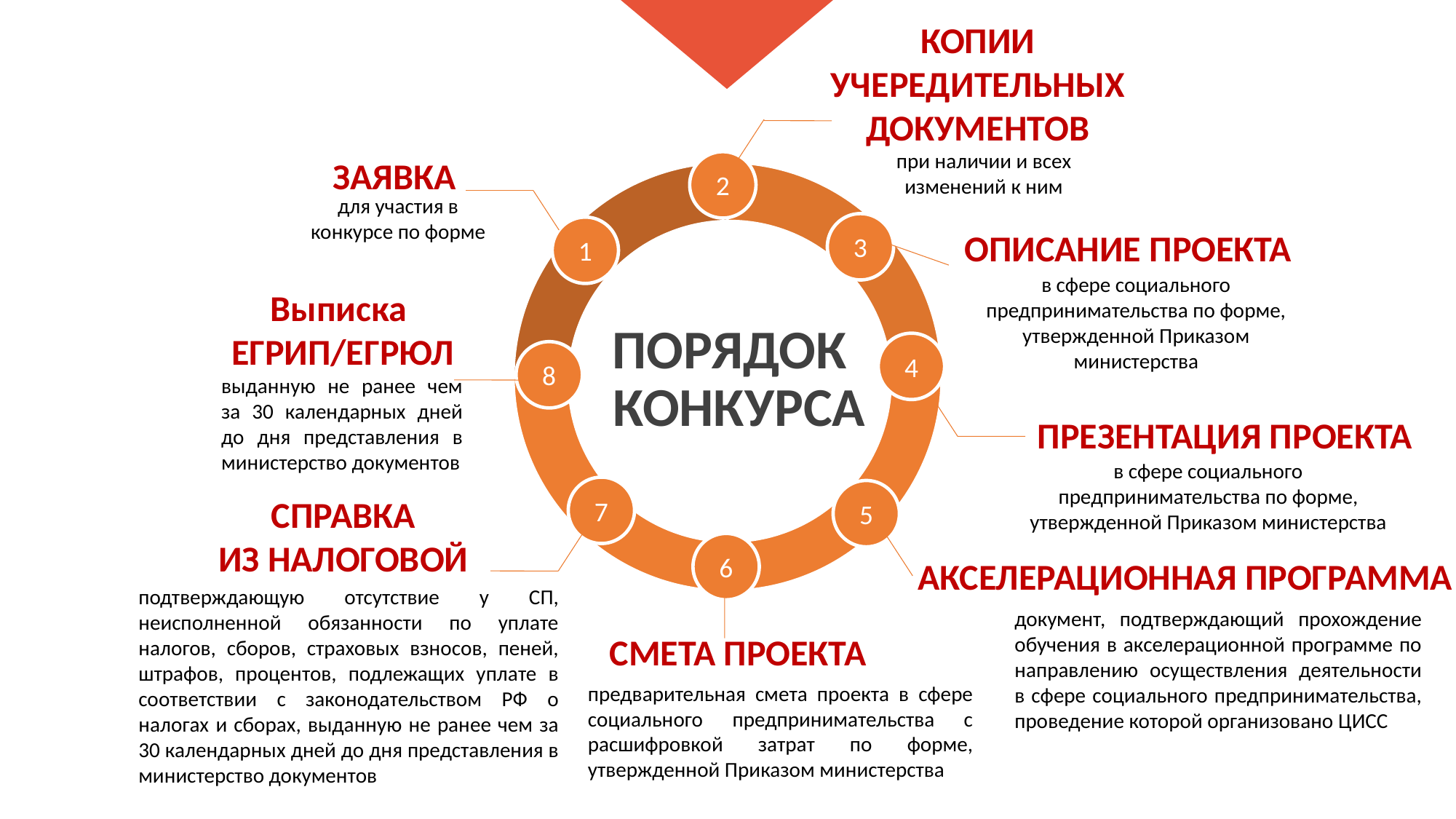

КОПИИ
УЧЕРЕДИТЕЛЬНЫХ
ДОКУМЕНТОВ
при наличии и всех изменений к ним
ЗАЯВКА
2

### Chart

| Category | 占比 |
|---|---|
| PART 1 | 1.0 |
| PART 2 | 1.0 |
| PART 3 | 1.0 |
| PART 4 | 1.0 |
для участия в конкурсе по форме
3
1

ОПИСАНИЕ ПРОЕКТА
в сфере социального предпринимательства по форме, утвержденной Приказом министерства
Выписка
ЕГРИП/ЕГРЮЛ
ПОРЯДОК
4
8
КОНКУРСА
выданную не ранее чем за 30 календарных дней до дня представления в министерство документов
ПРЕЗЕНТАЦИЯ ПРОЕКТА
в сфере социального предпринимательства по форме, утвержденной Приказом министерства
7
5
СПРАВКА
ИЗ НАЛОГОВОЙ
6
АКСЕЛЕРАЦИОННАЯ ПРОГРАММА
подтверждающую отсутствие у СП, неисполненной обязанности по уплате налогов, сборов, страховых взносов, пеней, штрафов, процентов, подлежащих уплате в соответствии с законодательством РФ о налогах и сборах, выданную не ранее чем за 30 календарных дней до дня представления в министерство документов
документ, подтверждающий прохождение обучения в акселерационной программе по направлению осуществления деятельности в сфере социального предпринимательства, проведение которой организовано ЦИСС
СМЕТА ПРОЕКТА
предварительная смета проекта в сфере социального предпринимательства с расшифровкой затрат по форме, утвержденной Приказом министерства